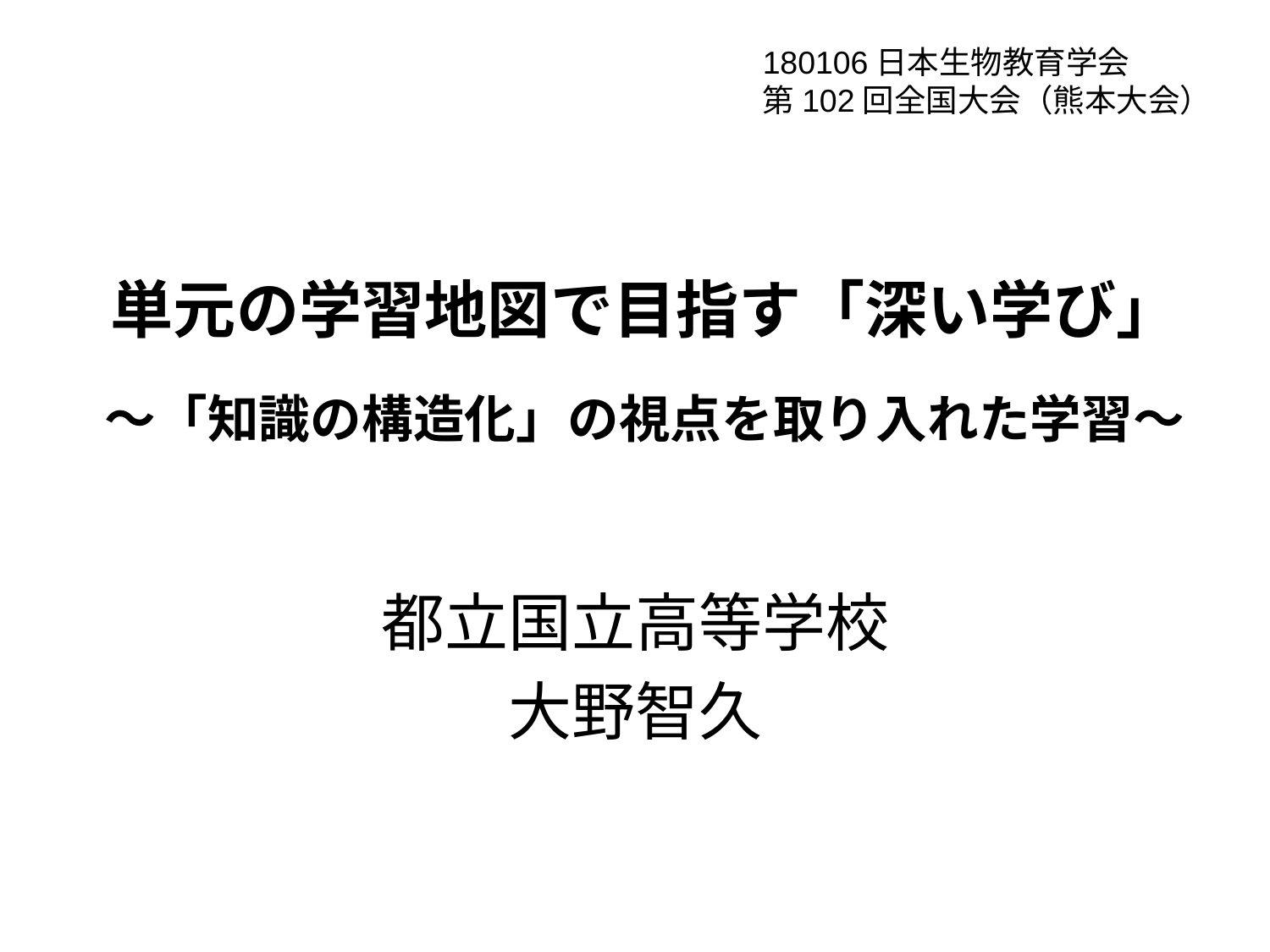

180106日本生物教育学会
第102回全国大会（熊本大会）
# 単元の学習地図で目指す「深い学び」 ～「知識の構造化」の視点を取り入れた学習～
都立国立高等学校
大野智久